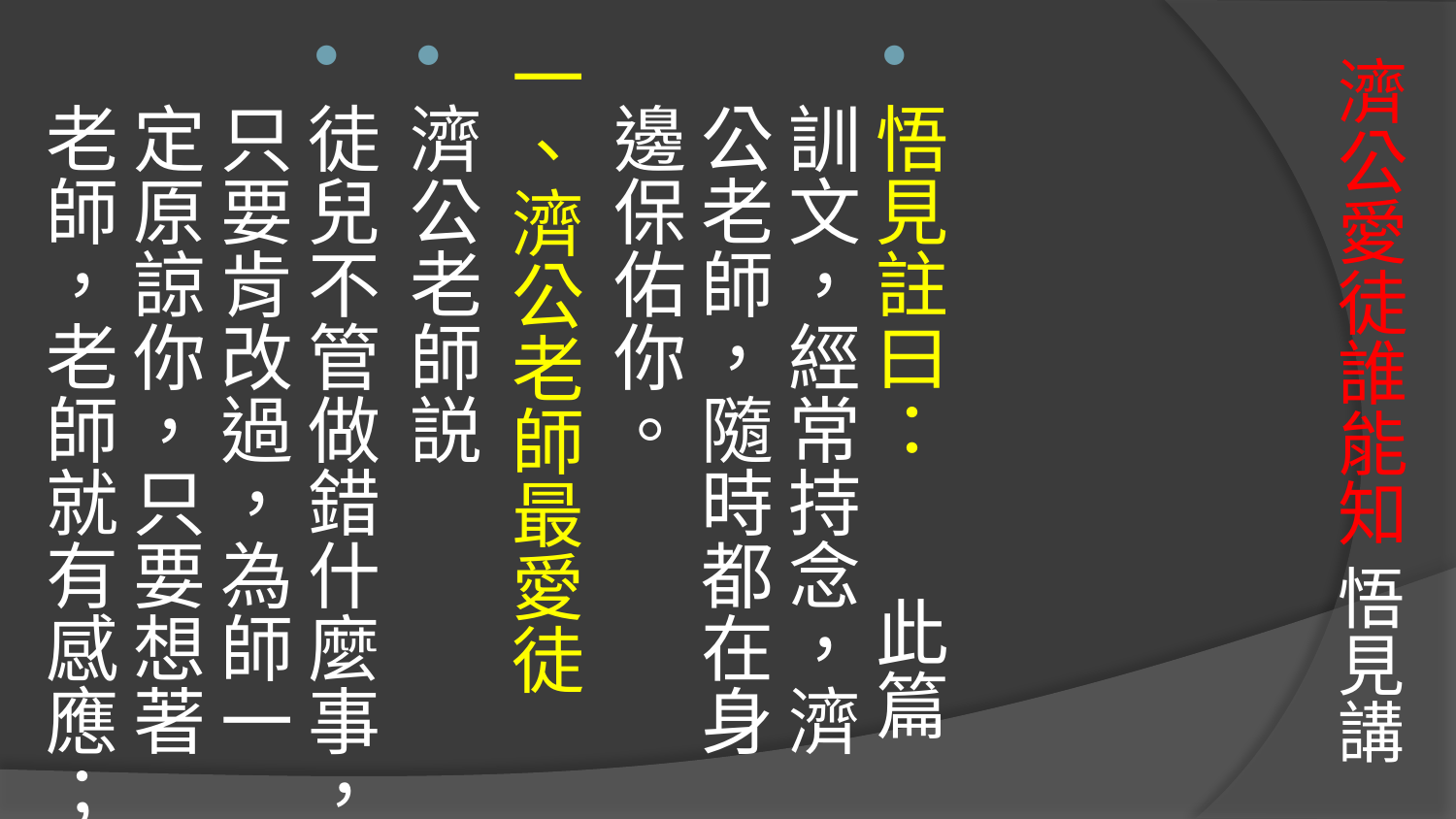

悟見註曰：        此篇訓文，經常持念，濟公老師，隨時都在身邊保佑你。
一、濟公老師最愛徒
濟公老師説
徒兒不管做錯什麼事，只要肯改過，為師一定原諒你，只要想著老師，老師就有感應；
# 濟公愛徒誰能知 悟見講